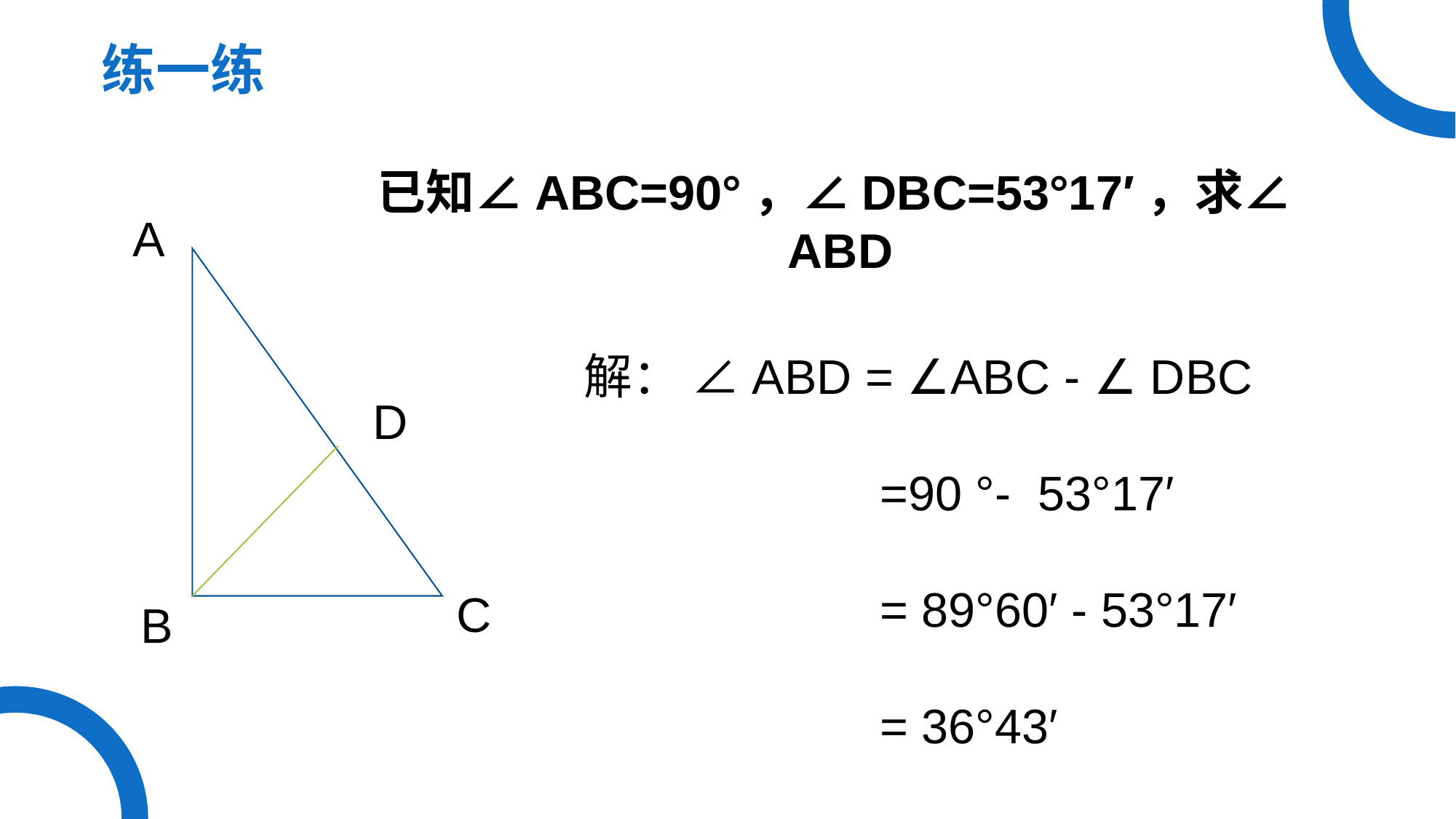

练一练
已知∠ABC=90°，∠DBC=53°17′，求∠ABD
A

解： ∠ABD = ∠ABC - ∠ DBC
                      =90 °-  53°17′
                      = 89°60′ - 53°17′
                      = 36°43′
D
C
B